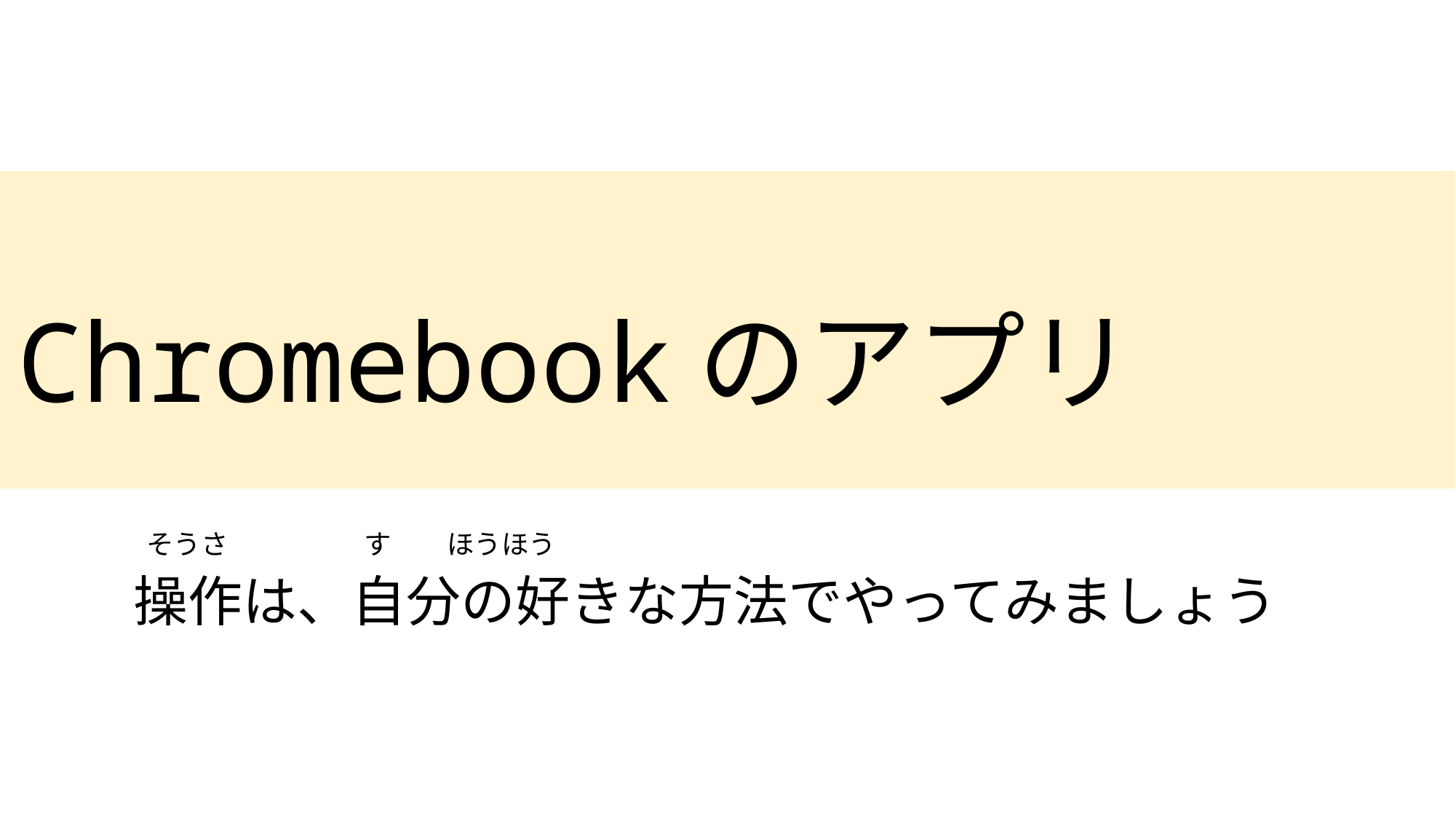

Chromebookのアプリ
 そうさ                      す         ほうほう
操作は、自分の好きな方法でやってみましょう